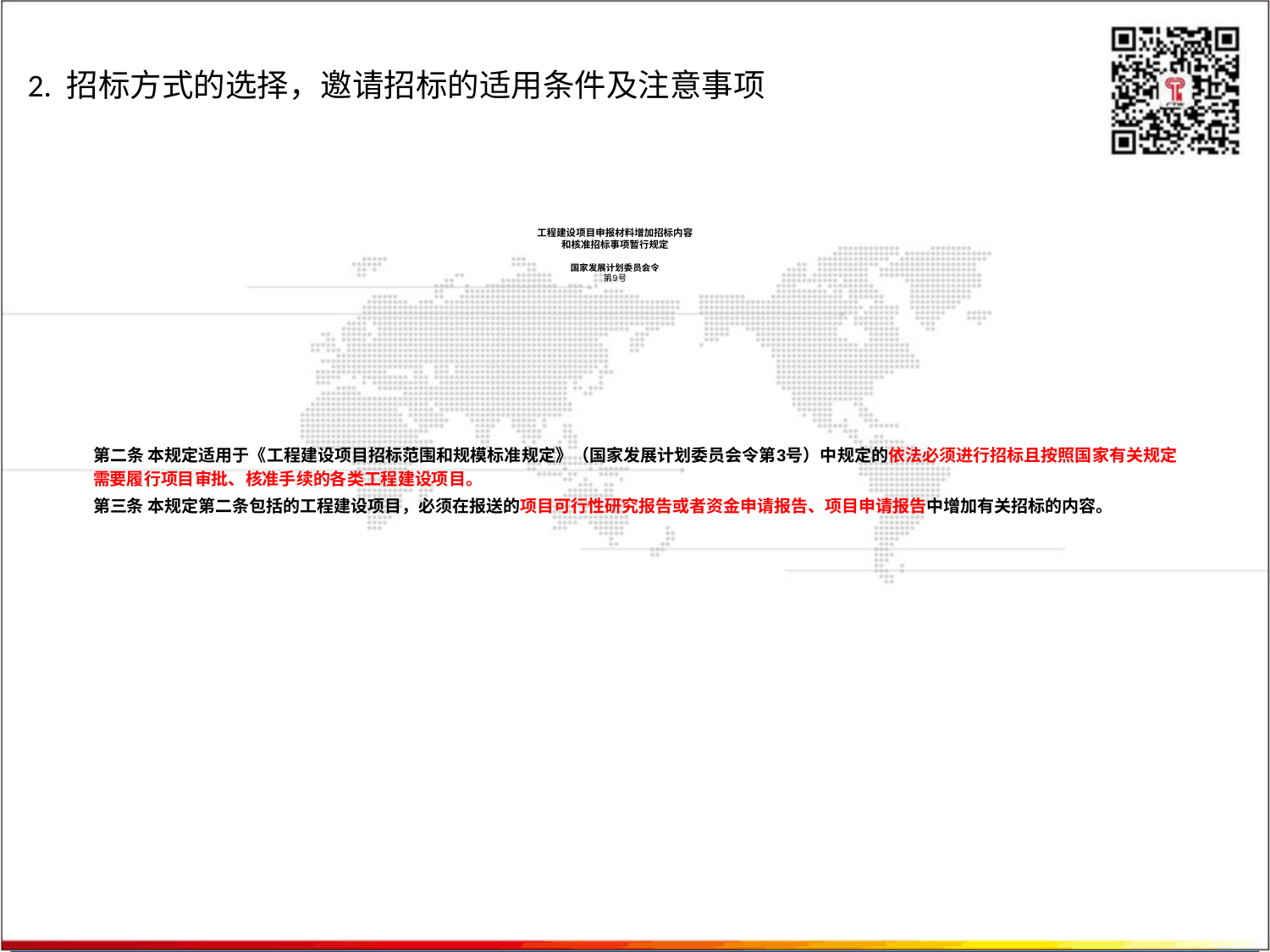

2. 招标方式的选择，邀请招标的适用条件及注意事项
工程建设项目申报材料增加招标内容
和核准招标事项暂行规定
国家发展计划委员会令
第9号

第二条 本规定适用于《工程建设项目招标范围和规模标准规定》（国家发展计划委员会令第3号）中规定的依法必须进行招标且按照国家有关规定需要履行项目审批、核准手续的各类工程建设项目。
第三条 本规定第二条包括的工程建设项目，必须在报送的项目可行性研究报告或者资金申请报告、项目申请报告中增加有关招标的内容。